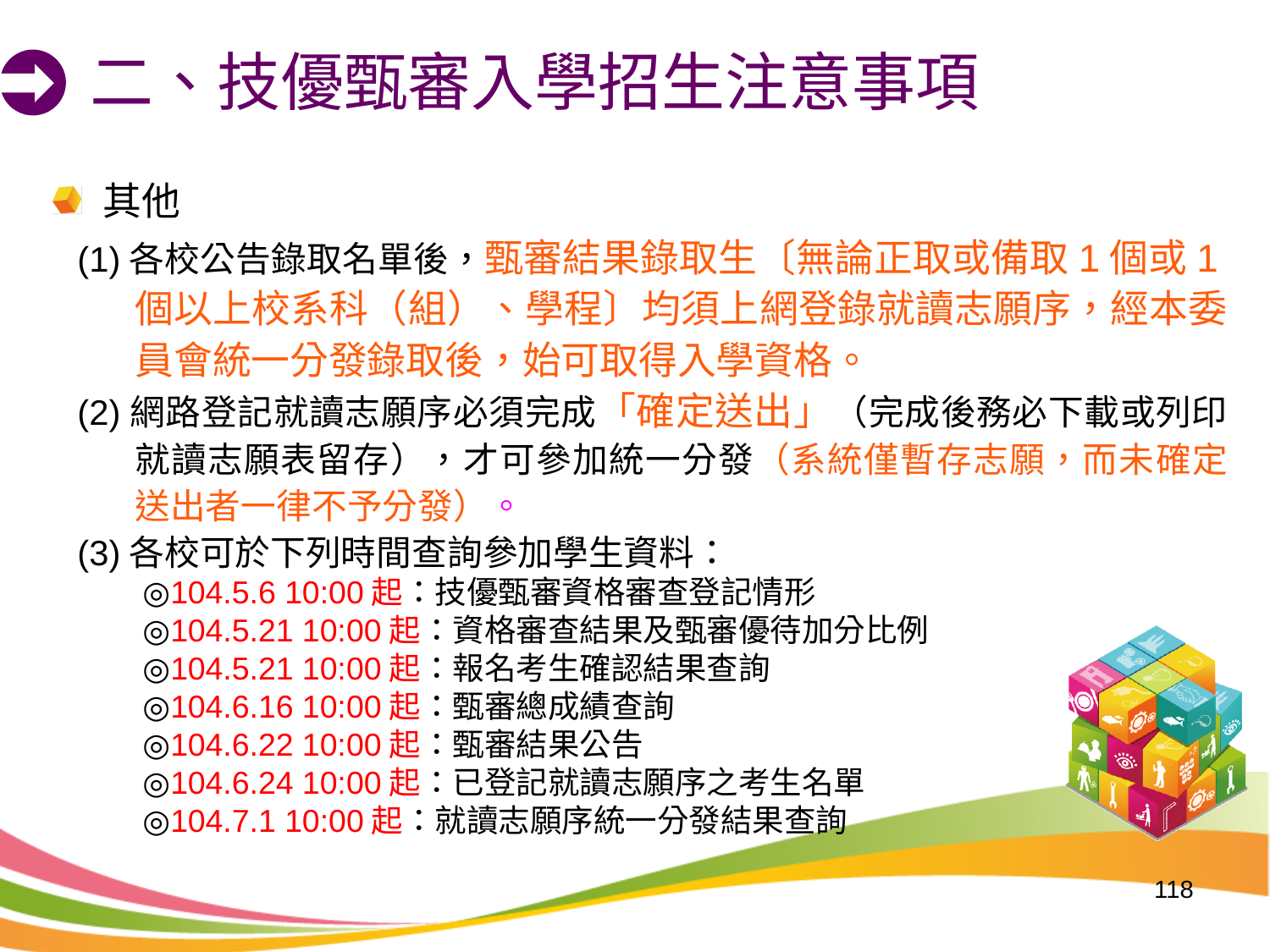

二、技優甄審入學招生注意事項

其他
(1)各校公告錄取名單後，甄審結果錄取生〔無論正取或備取1個或1個以上校系科（組）、學程〕均須上網登錄就讀志願序，經本委員會統一分發錄取後，始可取得入學資格。
(2)網路登記就讀志願序必須完成「確定送出」（完成後務必下載或列印就讀志願表留存），才可參加統一分發（系統僅暫存志願，而未確定送出者一律不予分發）。
(3)各校可於下列時間查詢參加學生資料：
◎104.5.6 10:00起：技優甄審資格審查登記情形
◎104.5.21 10:00起：資格審查結果及甄審優待加分比例
◎104.5.21 10:00起：報名考生確認結果查詢
◎104.6.16 10:00起：甄審總成績查詢
◎104.6.22 10:00起：甄審結果公告
◎104.6.24 10:00起：已登記就讀志願序之考生名單
◎104.7.1 10:00起：就讀志願序統一分發結果查詢
118